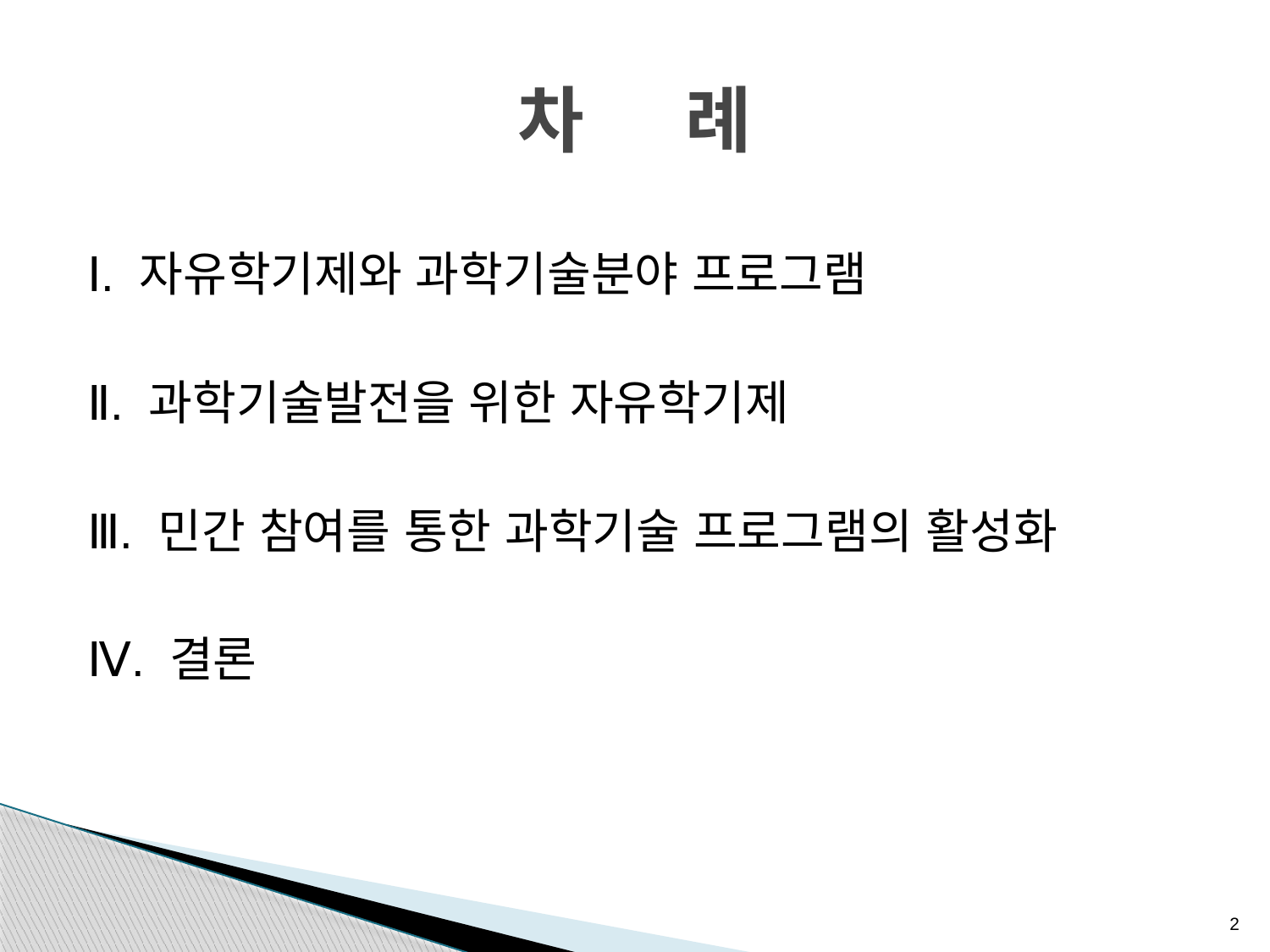

# 차     례
Ⅰ. 자유학기제와 과학기술분야 프로그램

Ⅱ. 과학기술발전을 위한 자유학기제

Ⅲ. 민간 참여를 통한 과학기술 프로그램의 활성화

Ⅳ. 결론

2